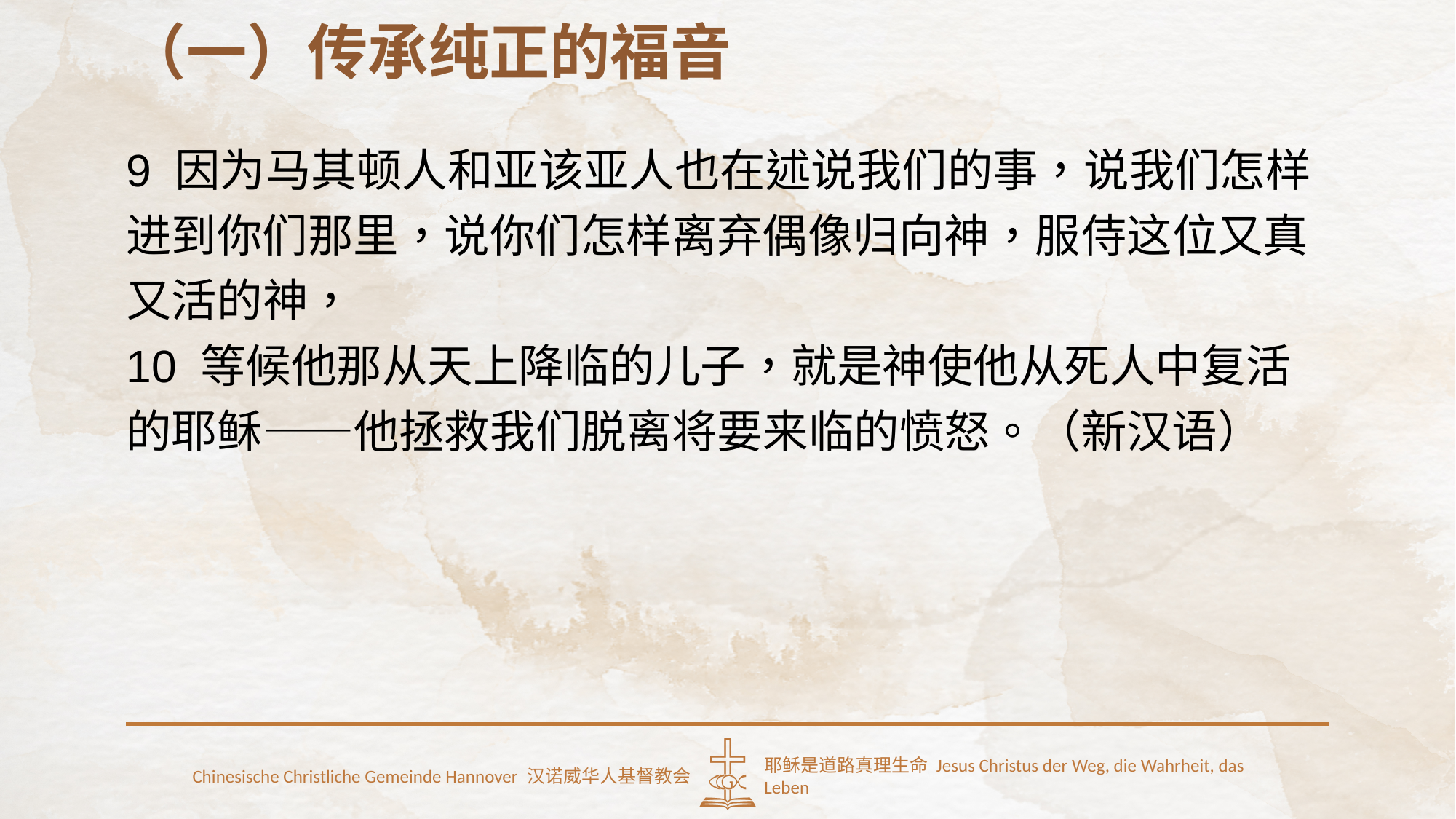

（一）传承纯正的福音
9 因为马其顿人和亚该亚人也在述说我们的事，说我们怎样进到你们那里，说你们怎样离弃偶像归向神，服侍这位又真又活的神，
10 等候他那从天上降临的儿子，就是神使他从死人中复活的耶稣——他拯救我们脱离将要来临的愤怒。（新汉语）